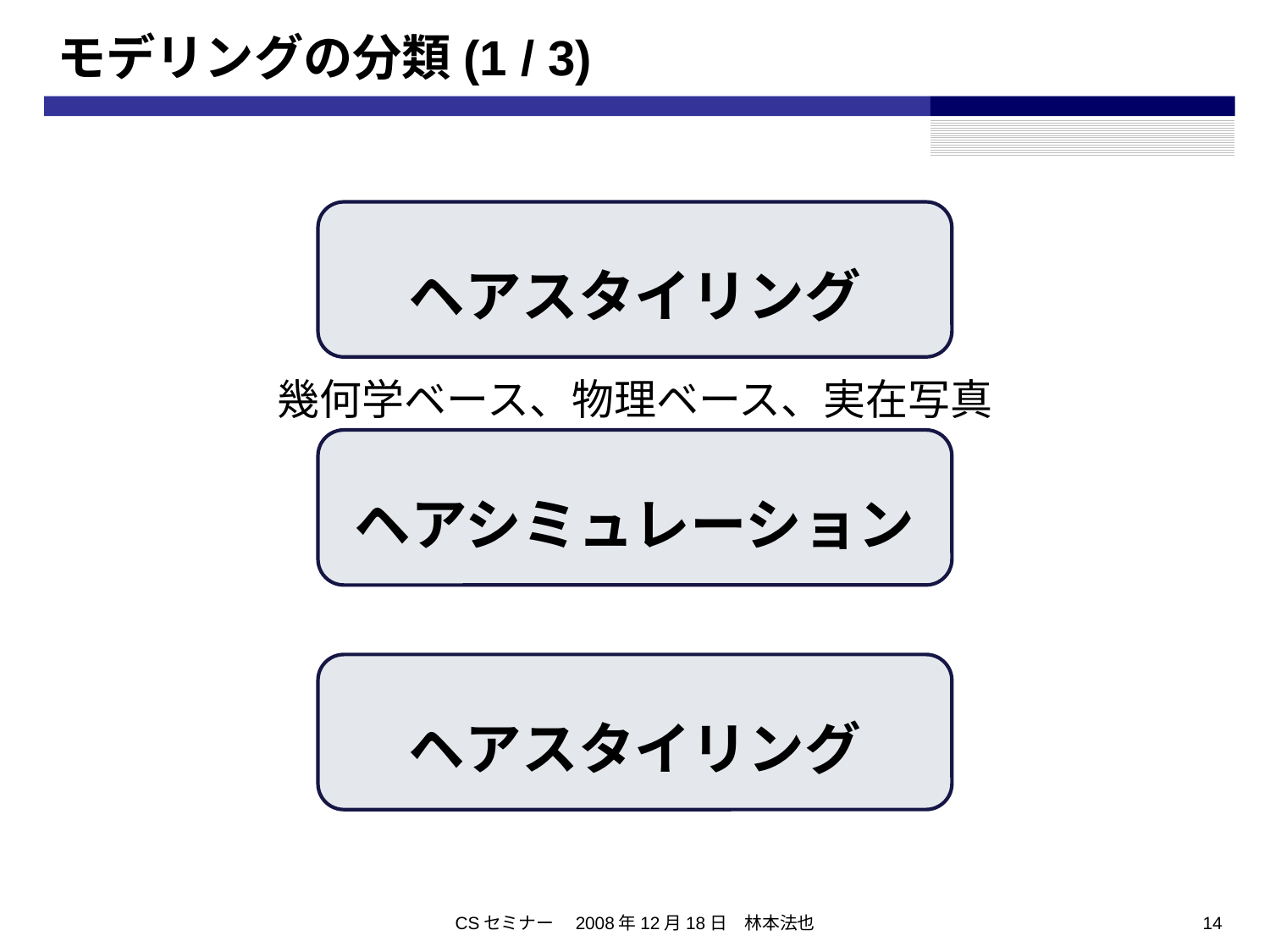

# モデリングの分類(1 / 3)
ヘアスタイリング
幾何学ベース、物理ベース、実在写真
ヘアシミュレーション
ヘアスタイリング
CSセミナー　2008年12月18日　林本法也
14